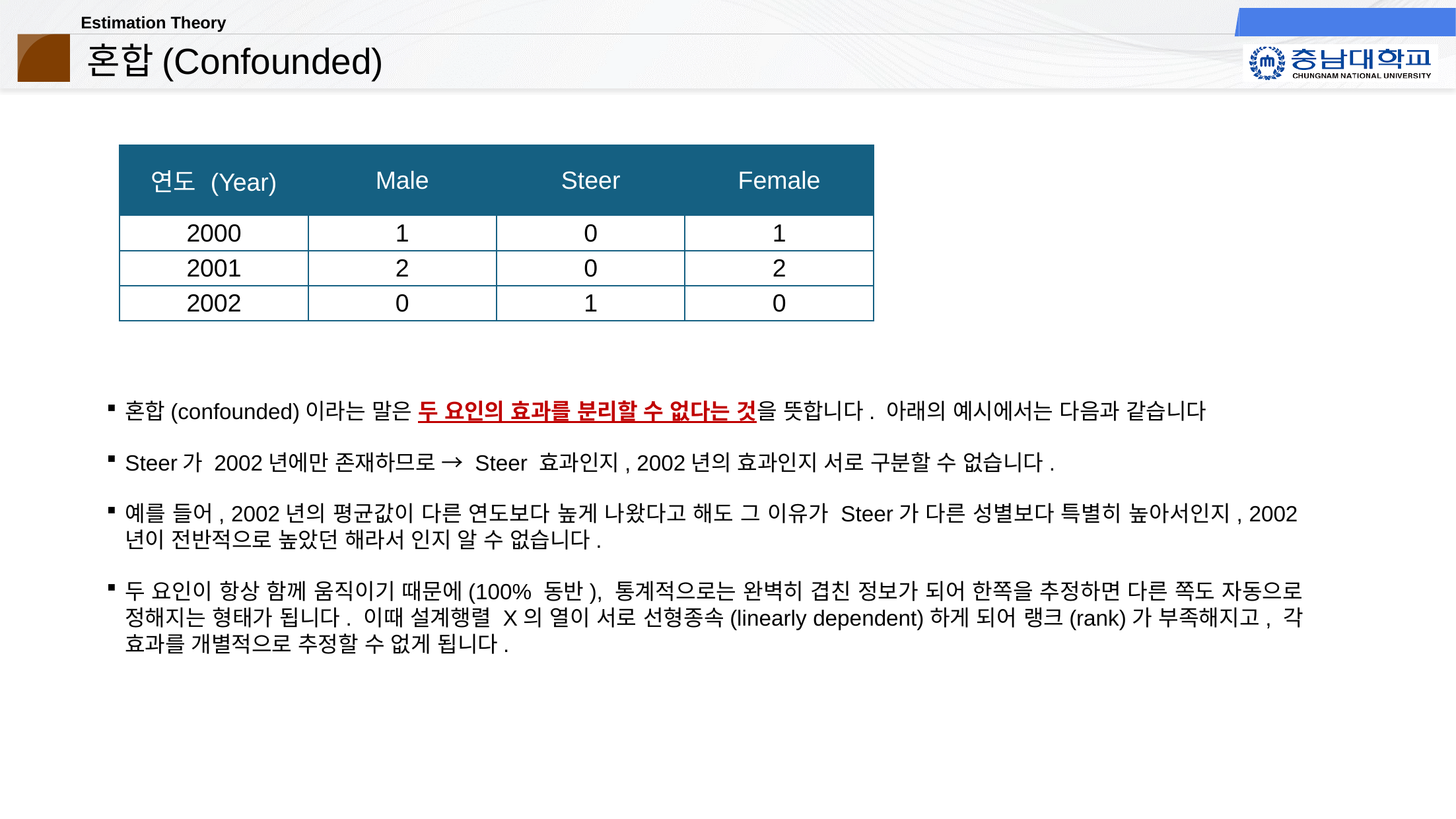

# 혼합(Confounded)
| 연도 (Year) | Male | Steer | Female |
| --- | --- | --- | --- |
| 2000 | 1 | 0 | 1 |
| 2001 | 2 | 0 | 2 |
| 2002 | 0 | 1 | 0 |
혼합(confounded)이라는 말은 두 요인의 효과를 분리할 수 없다는 것을 뜻합니다. 아래의 예시에서는 다음과 같습니다
Steer가 2002년에만 존재하므로 → Steer 효과인지, 2002년의 효과인지 서로 구분할 수 없습니다.
예를 들어, 2002년의 평균값이 다른 연도보다 높게 나왔다고 해도 그 이유가 Steer가 다른 성별보다 특별히 높아서인지, 2002년이 전반적으로 높았던 해라서 인지 알 수 없습니다.
두 요인이 항상 함께 움직이기 때문에(100% 동반), 통계적으로는 완벽히 겹친 정보가 되어 한쪽을 추정하면 다른 쪽도 자동으로 정해지는 형태가 됩니다. 이때 설계행렬 X의 열이 서로 선형종속(linearly dependent)하게 되어 랭크(rank)가 부족해지고, 각 효과를 개별적으로 추정할 수 없게 됩니다.